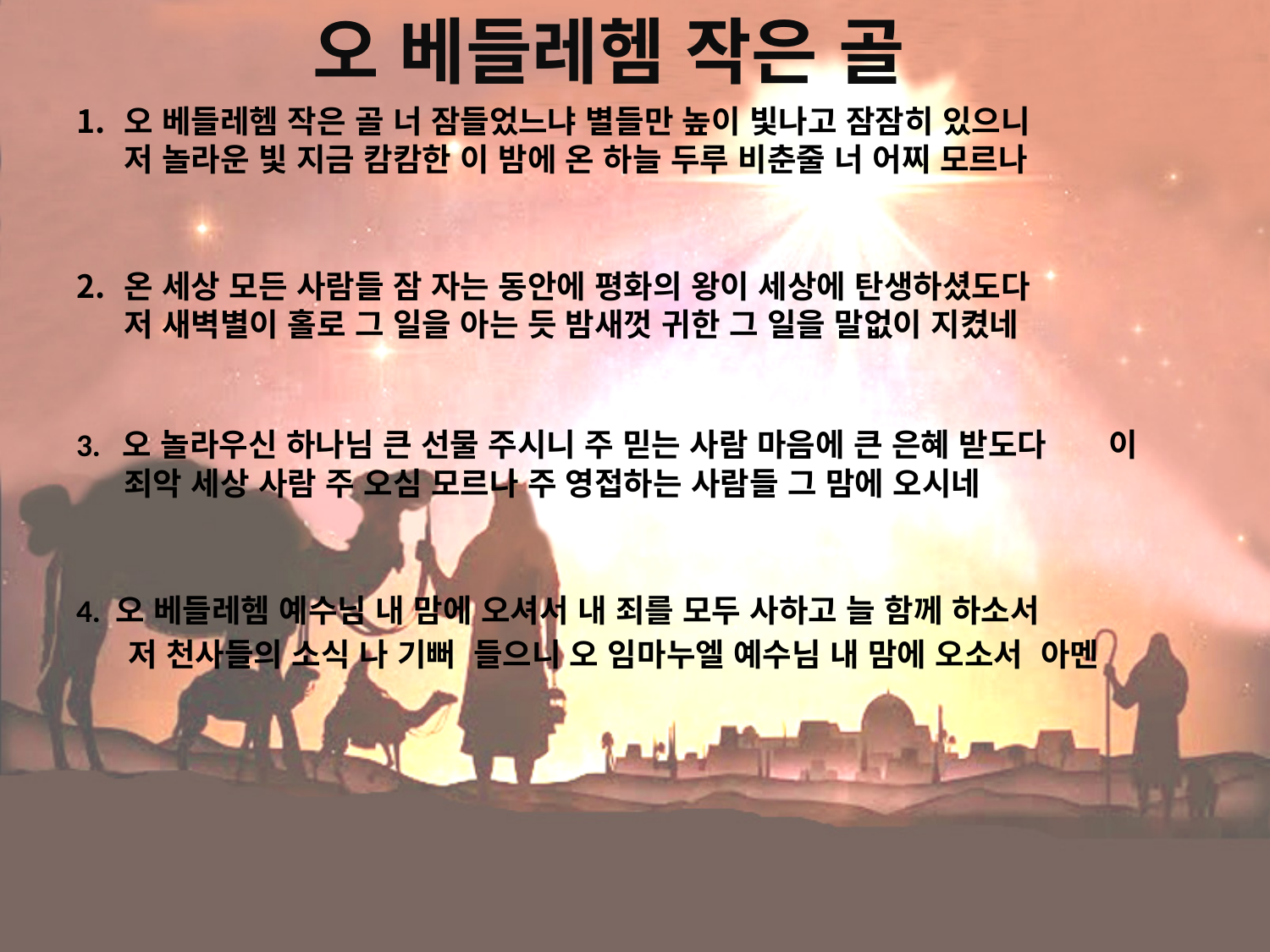

# 오 베들레헴 작은 골
오 베들레헴 작은 골 너 잠들었느냐 별들만 높이 빛나고 잠잠히 있으니
저 놀라운 빛 지금 캄캄한 이 밤에 온 하늘 두루 비춘줄 너 어찌 모르나

온 세상 모든 사람들 잠 자는 동안에 평화의 왕이 세상에 탄생하셨도다
저 새벽별이 홀로 그 일을 아는 듯 밤새껏 귀한 그 일을 말없이 지켰네
3.  오 놀라우신 하나님 큰 선물 주시니 주 믿는 사람 마음에 큰 은혜 받도다       이 죄악 세상 사람 주 오심 모르나 주 영접하는 사람들 그 맘에 오시네

4. 오 베들레헴 예수님 내 맘에 오셔서 내 죄를 모두 사하고 늘 함께 하소서
     저 천사들의 소식 나 기뻐  들으니 오 임마누엘 예수님 내 맘에 오소서  아멘